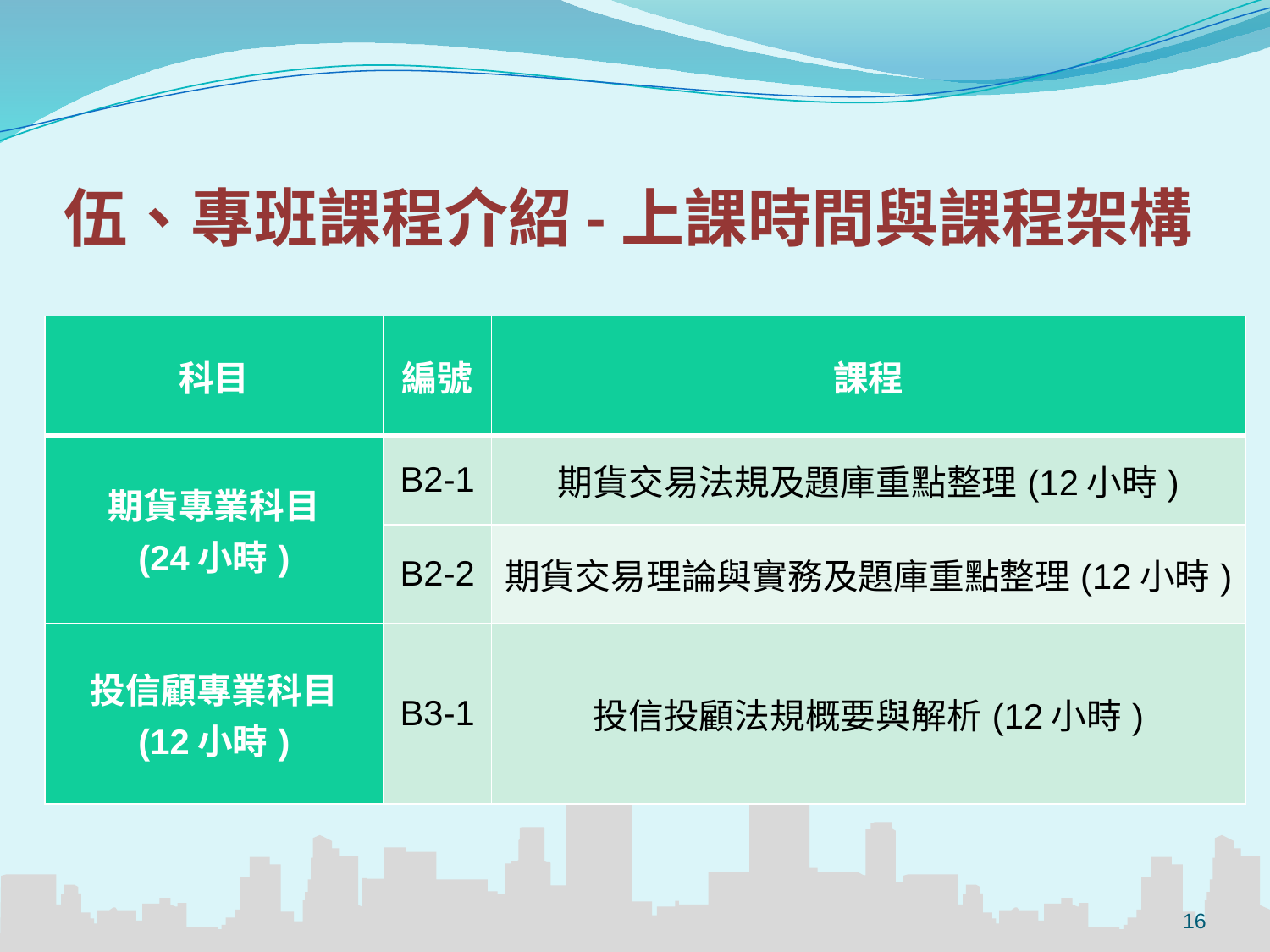

# 伍、專班課程介紹-上課時間與課程架構
| 科目 | 編號 | 課程 |
| --- | --- | --- |
| 期貨專業科目 (24小時) | B2-1 | 期貨交易法規及題庫重點整理(12小時) |
|  | B2-2 | 期貨交易理論與實務及題庫重點整理(12小時) |
| 投信顧專業科目 (12小時) | B3-1 | 投信投顧法規概要與解析(12小時) |
16